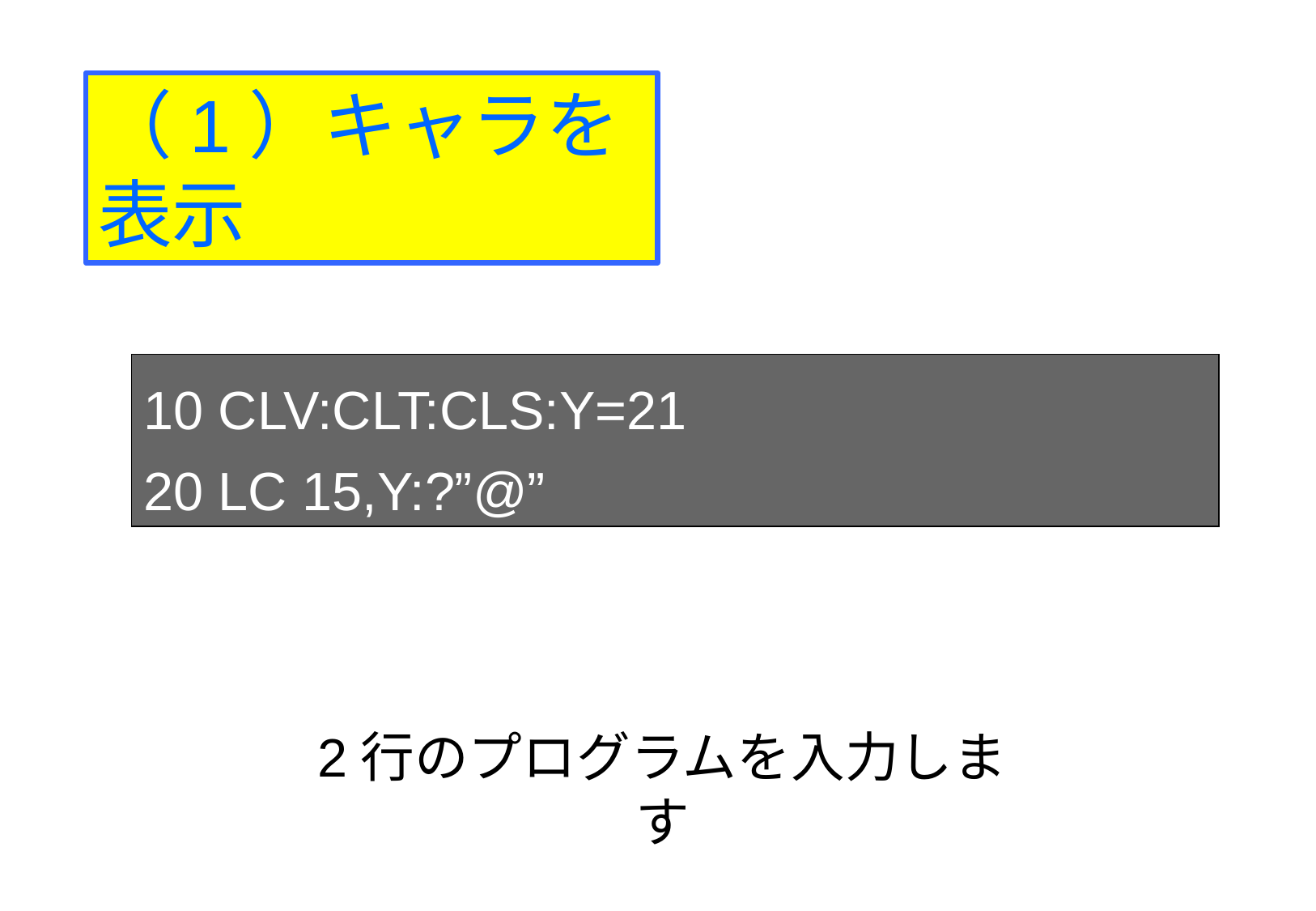

（1）キャラを表示
10 CLV:CLT:CLS:Y=21
20 LC 15,Y:?”@”
2行のプログラムを入力します